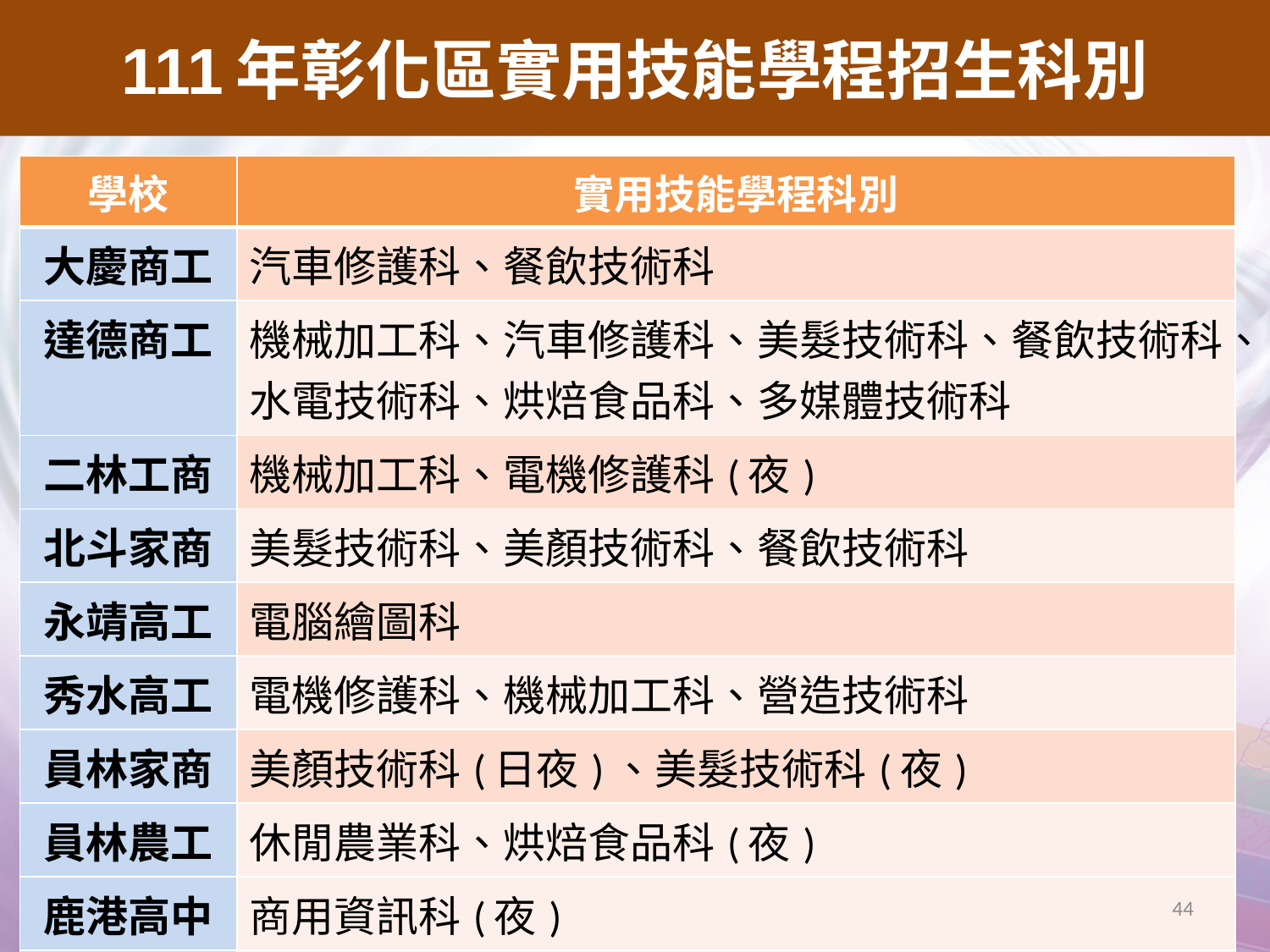

111年彰化區實用技能學程招生科別
| 學校 | 實用技能學程科別 |
| --- | --- |
| 大慶商工 | 汽車修護科、餐飲技術科 |
| 達德商工 | 機械加工科、汽車修護科、美髮技術科、餐飲技術科、 水電技術科、烘焙食品科、多媒體技術科 |
| 二林工商 | 機械加工科、電機修護科(夜) |
| 北斗家商 | 美髮技術科、美顏技術科、餐飲技術科 |
| 永靖高工 | 電腦繪圖科 |
| 秀水高工 | 電機修護科、機械加工科、營造技術科 |
| 員林家商 | 美顏技術科(日夜)、美髮技術科(夜) |
| 員林農工 | 休閒農業科、烘焙食品科(夜) |
| 鹿港高中 | 商用資訊科(夜) |
| 崇實高工 | 水電技術科(夜) |
44